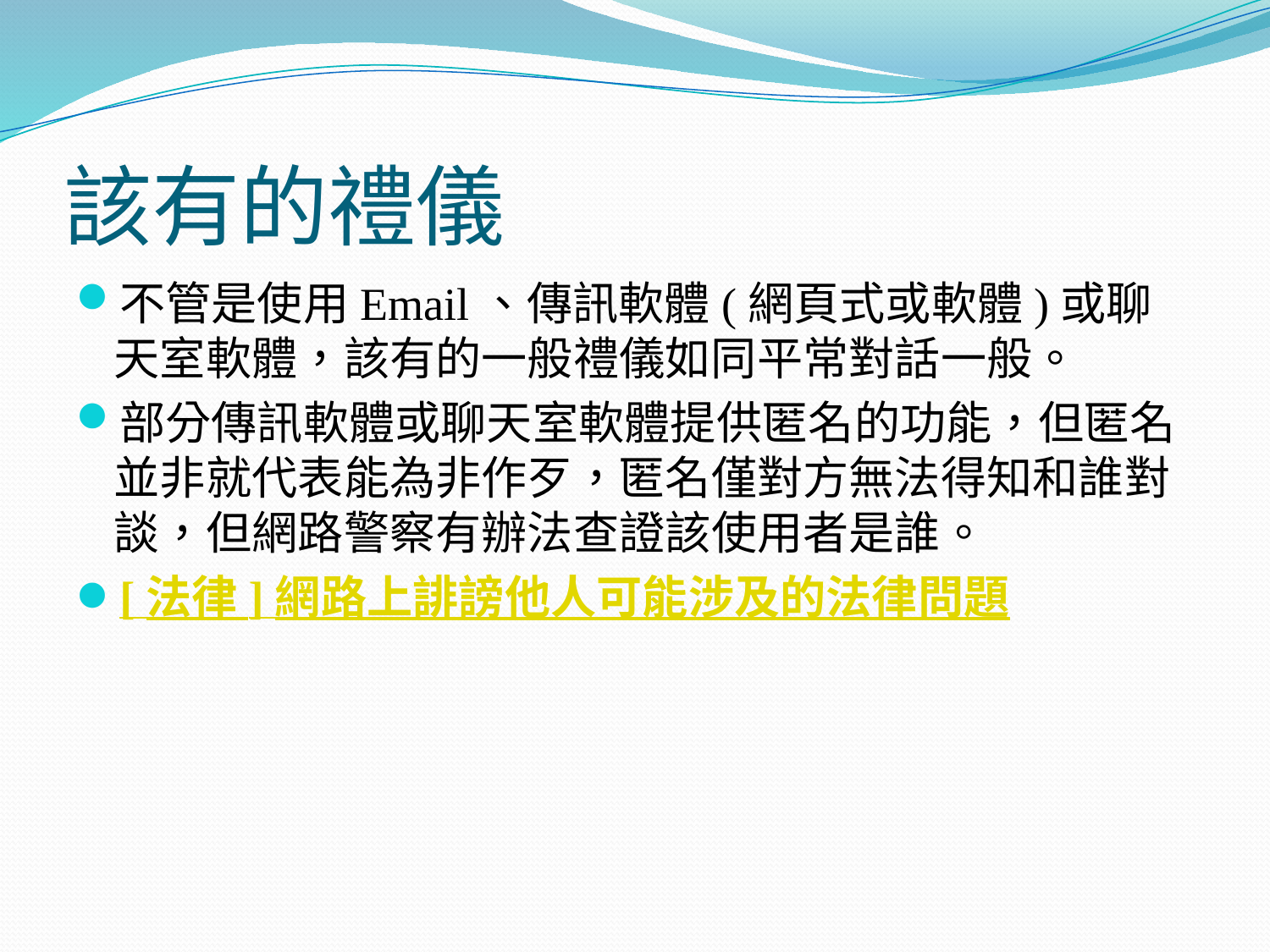

# 該有的禮儀
不管是使用Email、傳訊軟體(網頁式或軟體)或聊天室軟體，該有的一般禮儀如同平常對話一般。
部分傳訊軟體或聊天室軟體提供匿名的功能，但匿名並非就代表能為非作歹，匿名僅對方無法得知和誰對談，但網路警察有辦法查證該使用者是誰。
[ 法律 ] 網路上誹謗他人可能涉及的法律問題